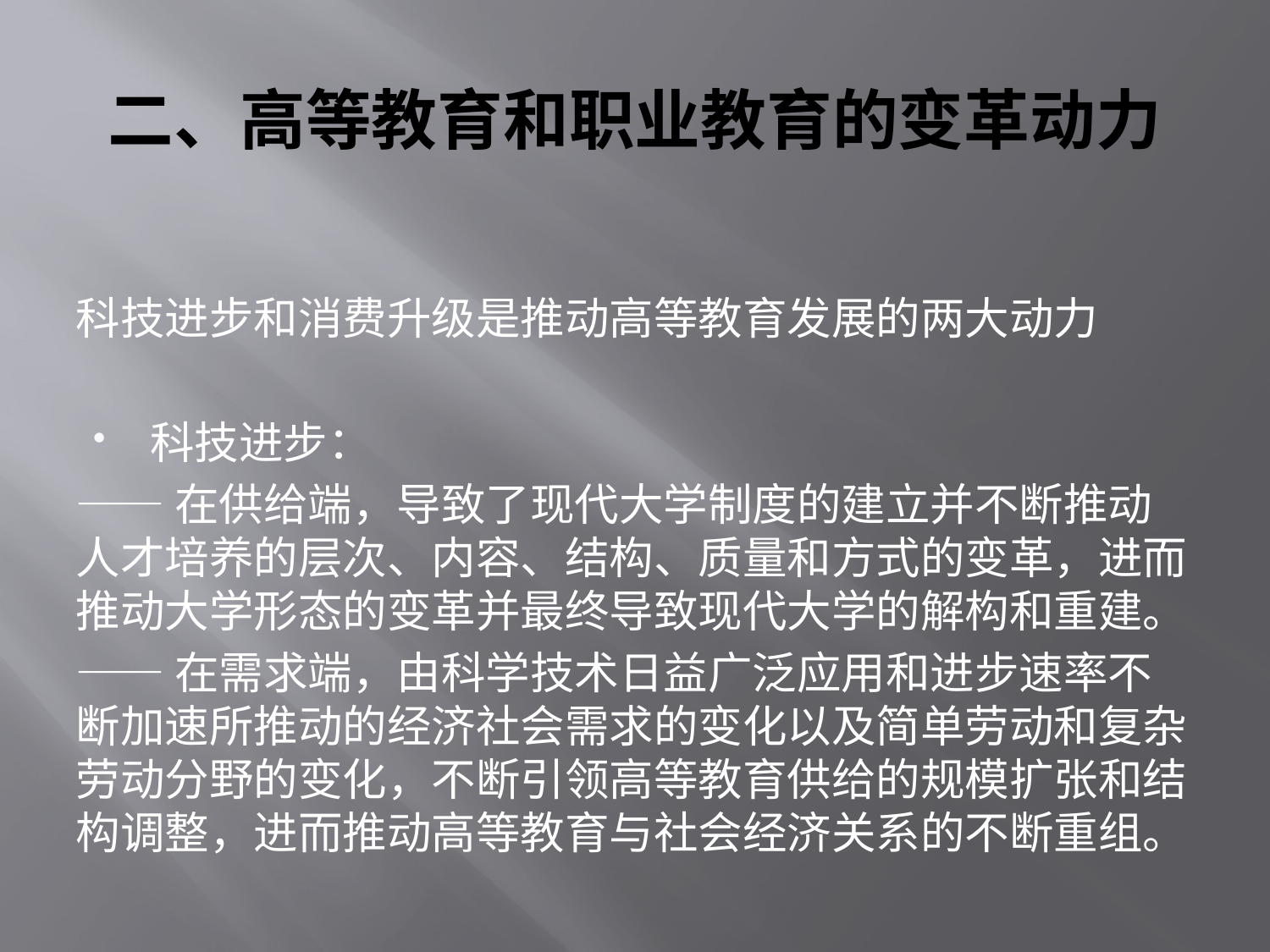

# 二、高等教育和职业教育的变革动力

科技进步和消费升级是推动高等教育发展的两大动力

科技进步：
——在供给端，导致了现代大学制度的建立并不断推动人才培养的层次、内容、结构、质量和方式的变革，进而推动大学形态的变革并最终导致现代大学的解构和重建。
——在需求端，由科学技术日益广泛应用和进步速率不断加速所推动的经济社会需求的变化以及简单劳动和复杂劳动分野的变化，不断引领高等教育供给的规模扩张和结构调整，进而推动高等教育与社会经济关系的不断重组。